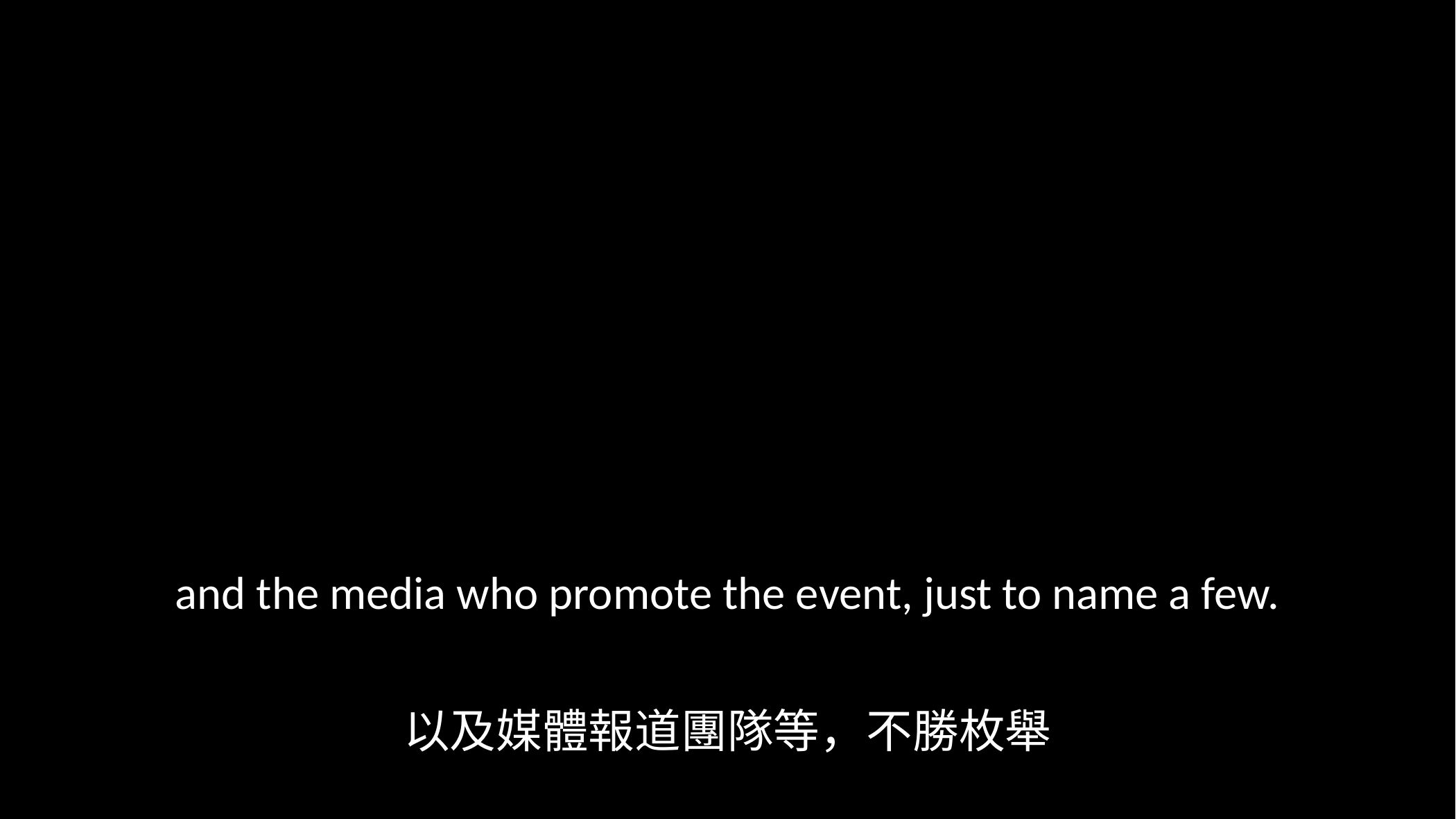

and the media who promote the event, just to name a few.

以及媒體報道團隊等，不勝枚舉